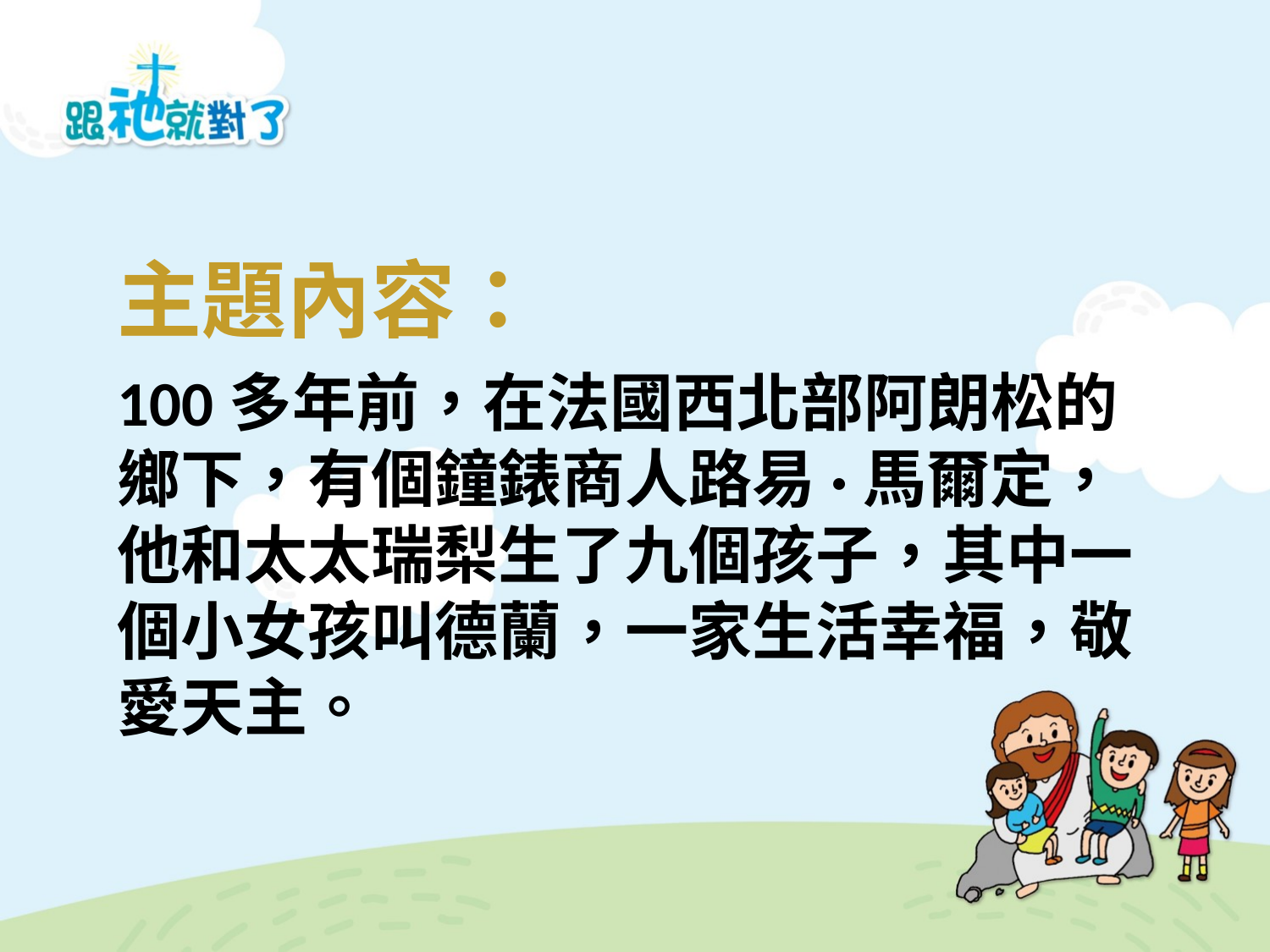

主題內容：
100多年前，在法國西北部阿朗松的鄉下，有個鐘錶商人路易·馬爾定，他和太太瑞梨生了九個孩子，其中一個小女孩叫德蘭，一家生活幸福，敬愛天主。